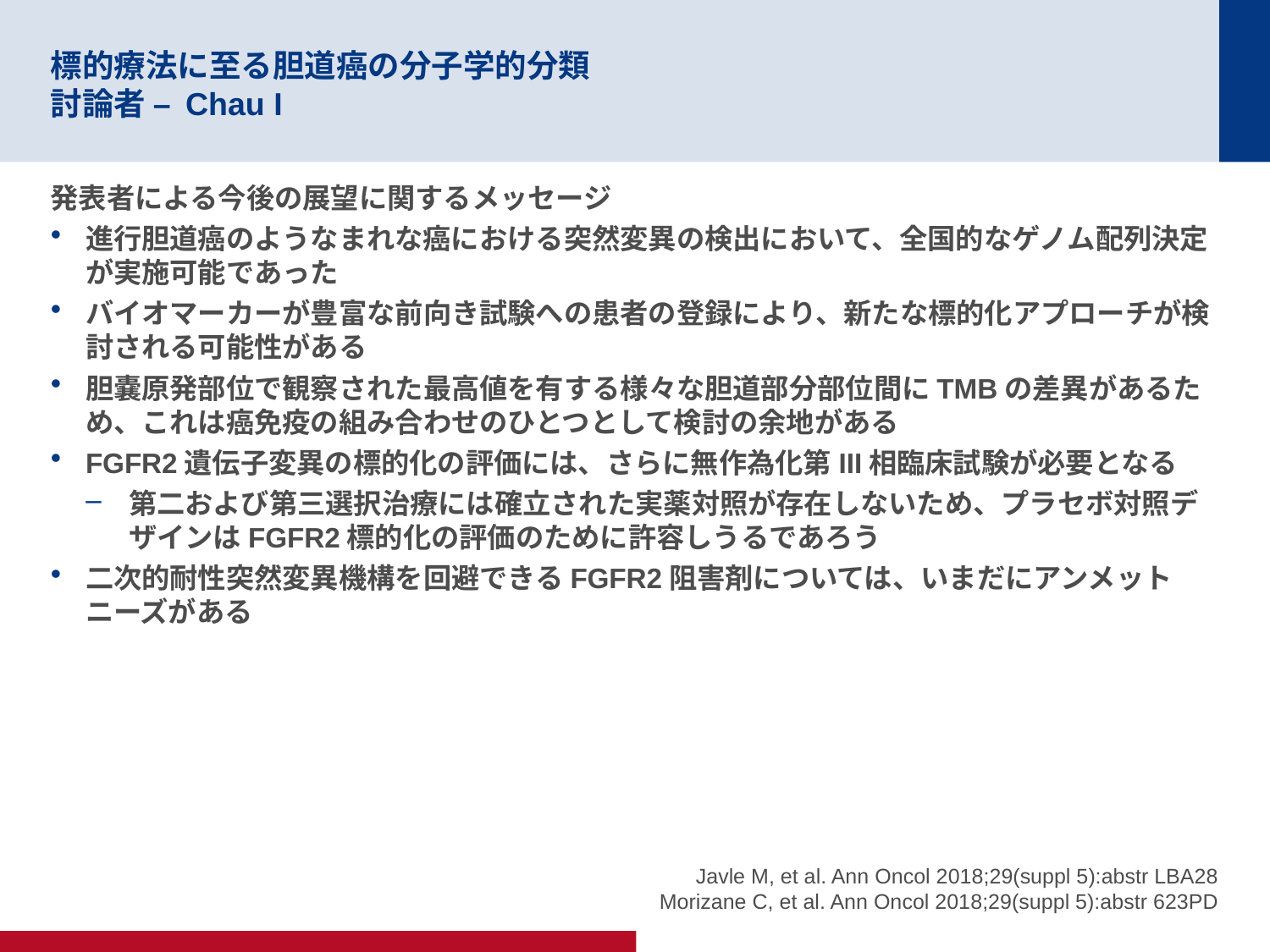

# 標的療法に至る胆道癌の分子学的分類 討論者 – Chau I
発表者による今後の展望に関するメッセージ
進行胆道癌のようなまれな癌における突然変異の検出において、全国的なゲノム配列決定が実施可能であった
バイオマーカーが豊富な前向き試験への患者の登録により、新たな標的化アプローチが検討される可能性がある
胆嚢原発部位で観察された最高値を有する様々な胆道部分部位間にTMBの差異があるため、これは癌免疫の組み合わせのひとつとして検討の余地がある
FGFR2遺伝子変異の標的化の評価には、さらに無作為化第III相臨床試験が必要となる
第二および第三選択治療には確立された実薬対照が存在しないため、プラセボ対照デザインはFGFR2標的化の評価のために許容しうるであろう
二次的耐性突然変異機構を回避できるFGFR2阻害剤については、いまだにアンメットニーズがある
Javle M, et al. Ann Oncol 2018;29(suppl 5):abstr LBA28
Morizane C, et al. Ann Oncol 2018;29(suppl 5):abstr 623PD